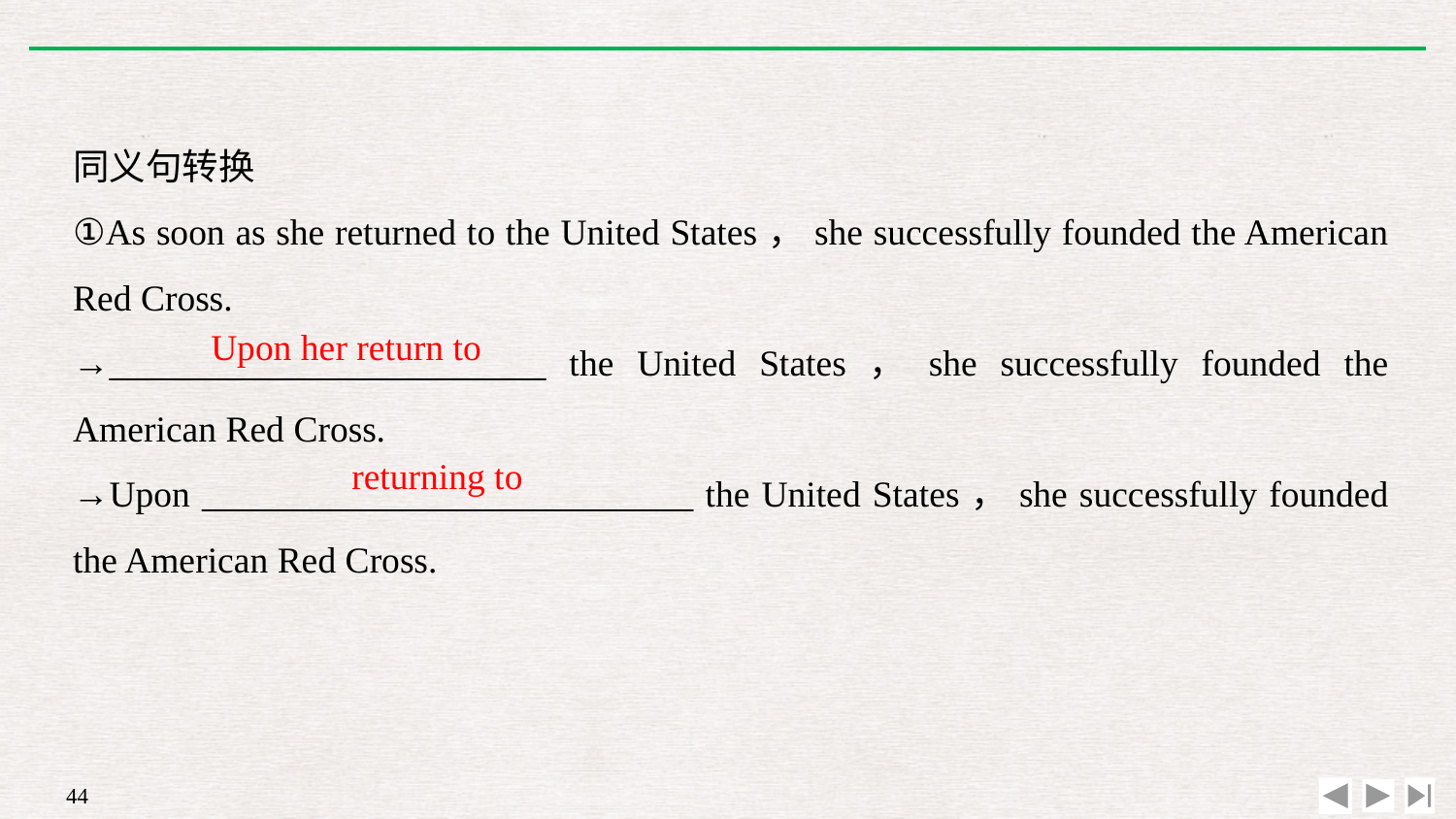

同义句转换
①As soon as she returned to the United States，she successfully founded the American Red Cross.
→________________________ the United States，she successfully founded the American Red Cross.
→Upon ___________________________ the United States，she successfully founded the American Red Cross.
Upon her return to
returning to